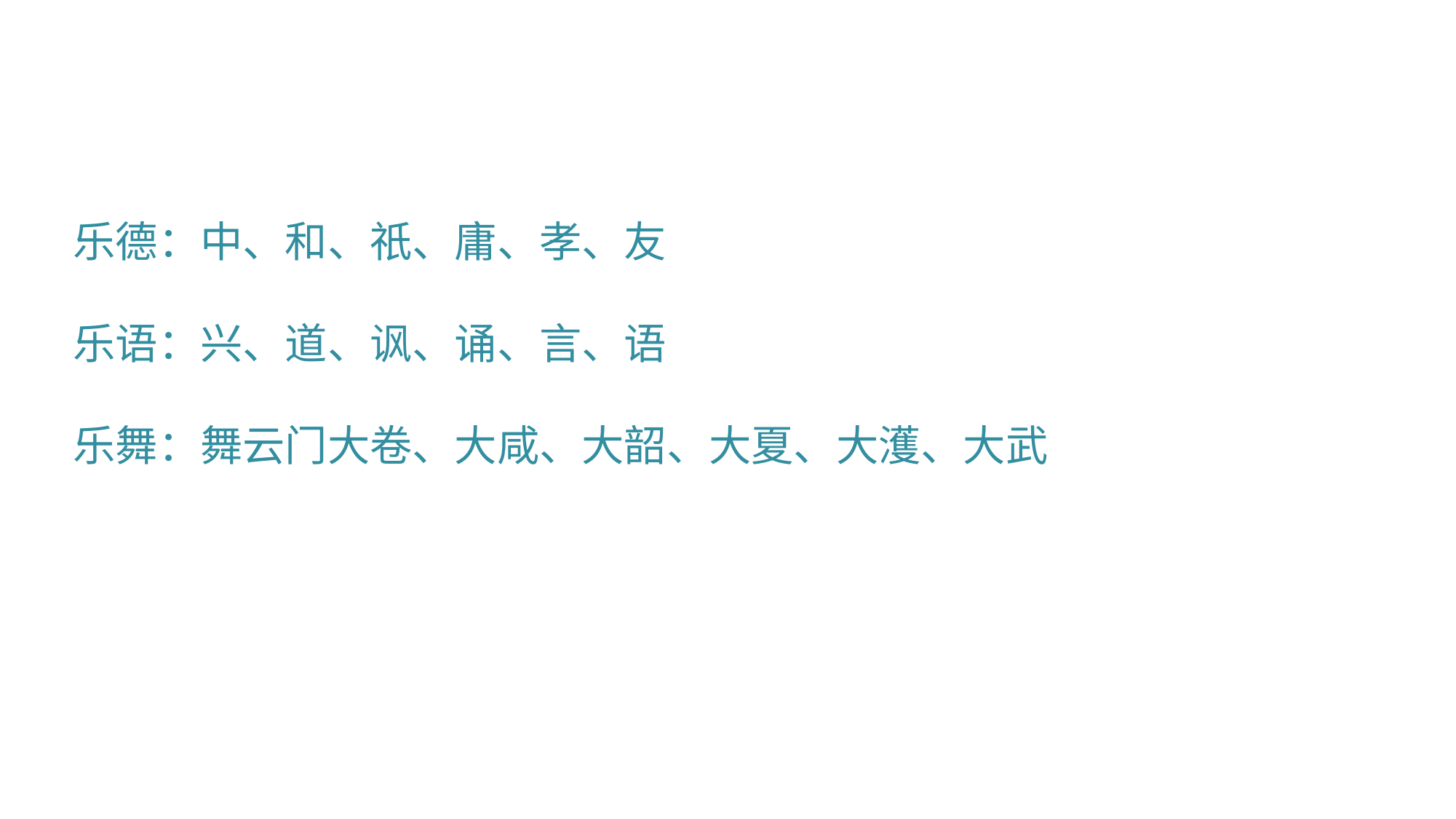

乐德：中、和、祇、庸、孝、友

乐语：兴、道、讽、诵、言、语

乐舞：舞云门大卷、大咸、大韶、大夏、大濩、大武